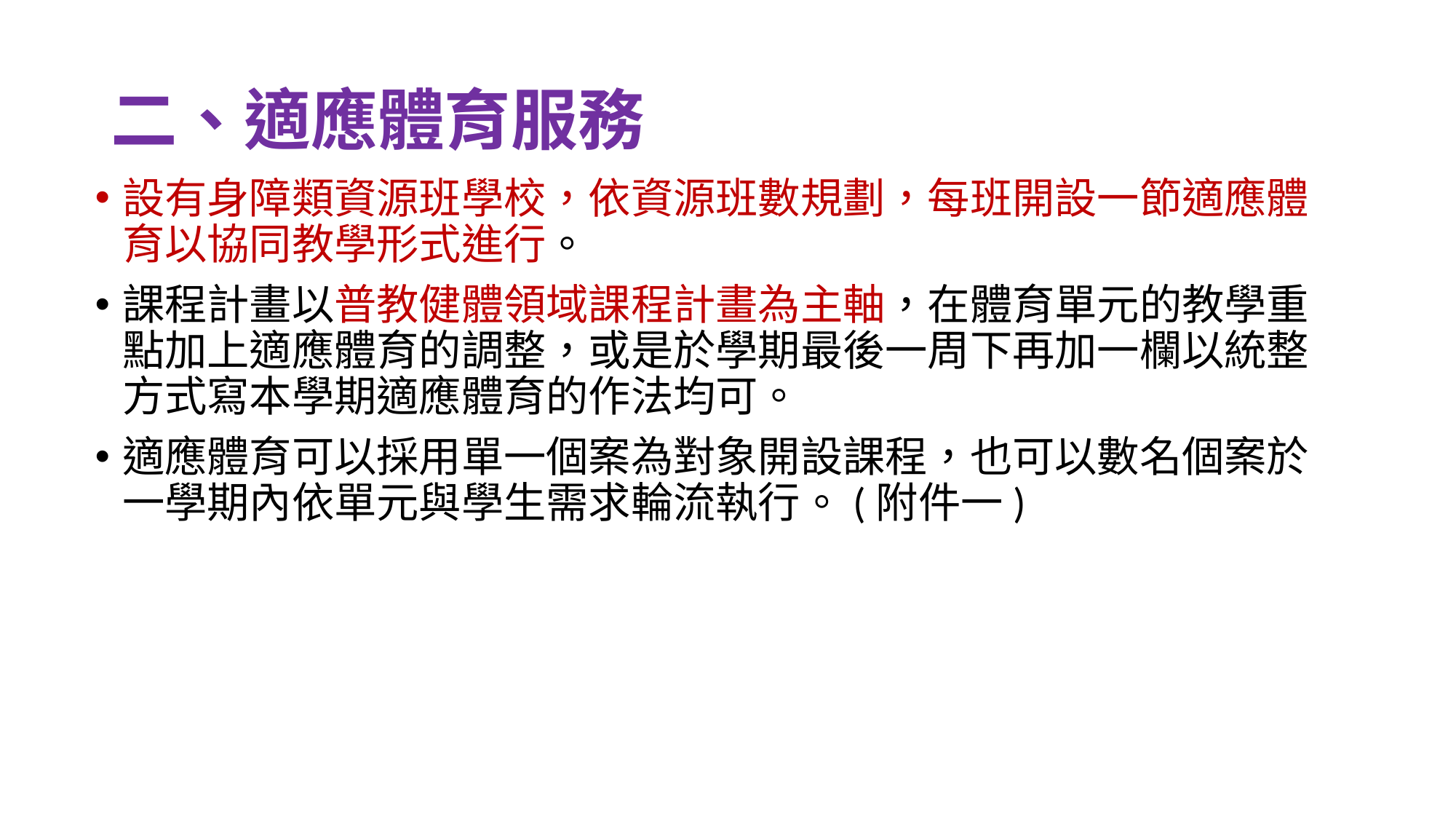

# 二、適應體育服務
設有身障類資源班學校，依資源班數規劃，每班開設一節適應體育以協同教學形式進行。
課程計畫以普教健體領域課程計畫為主軸，在體育單元的教學重點加上適應體育的調整，或是於學期最後一周下再加一欄以統整方式寫本學期適應體育的作法均可。
適應體育可以採用單一個案為對象開設課程，也可以數名個案於一學期內依單元與學生需求輪流執行。(附件一)